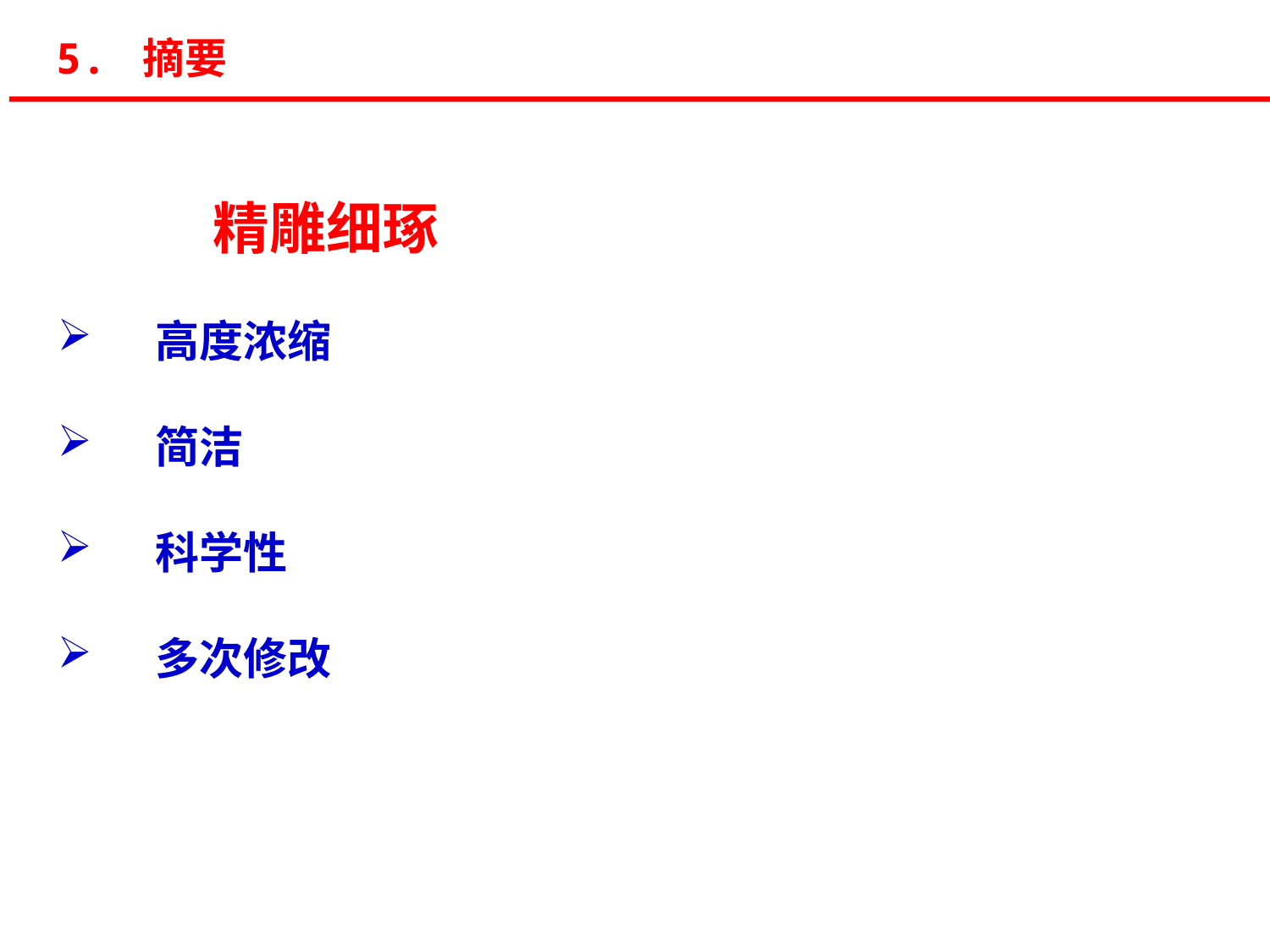

5. 摘要

           精雕细琢
    高度浓缩
    简洁
    科学性
    多次修改